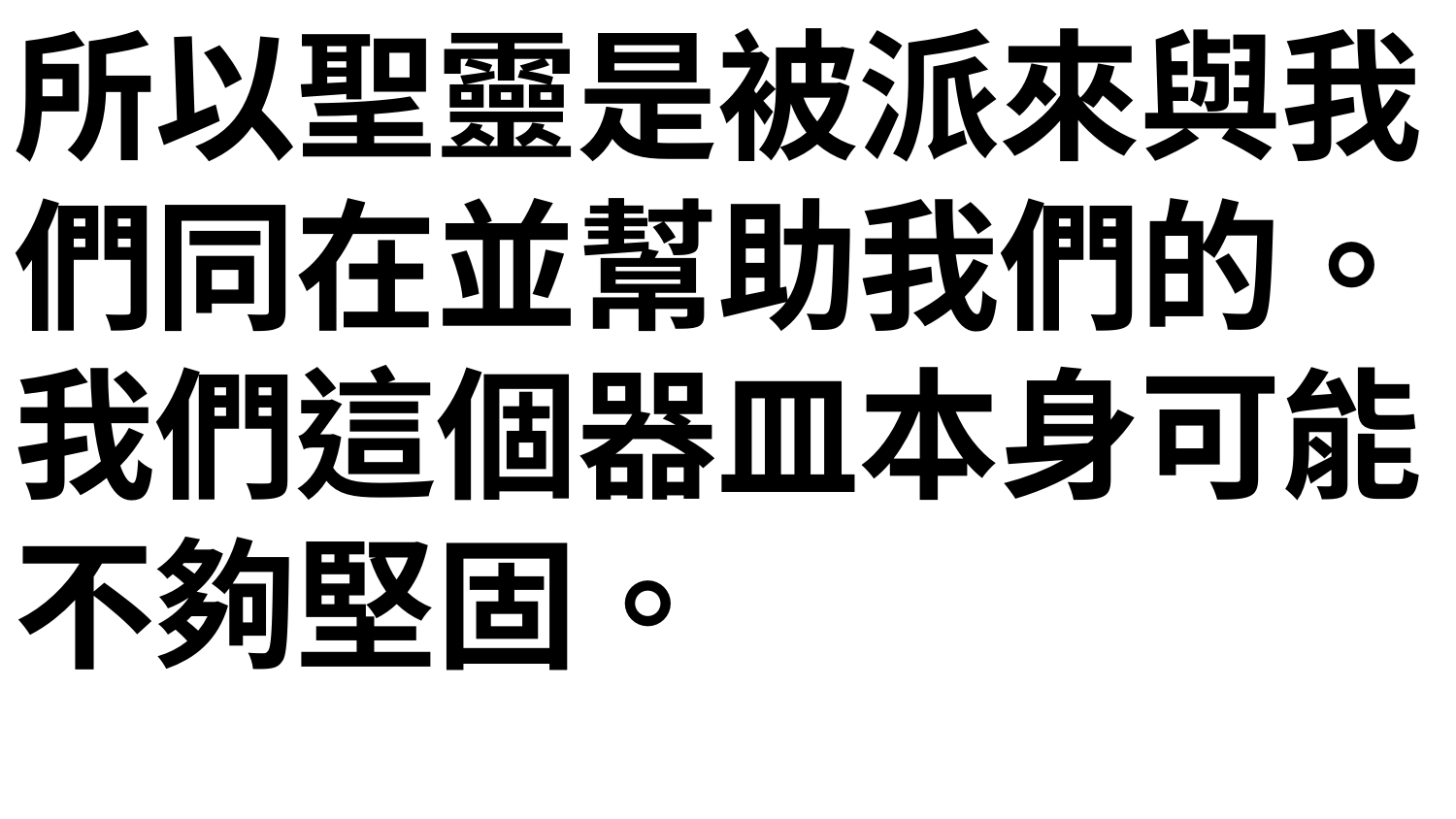

所以聖靈是被派來與我們同在並幫助我們的。我們這個器皿本身可能不夠堅固。